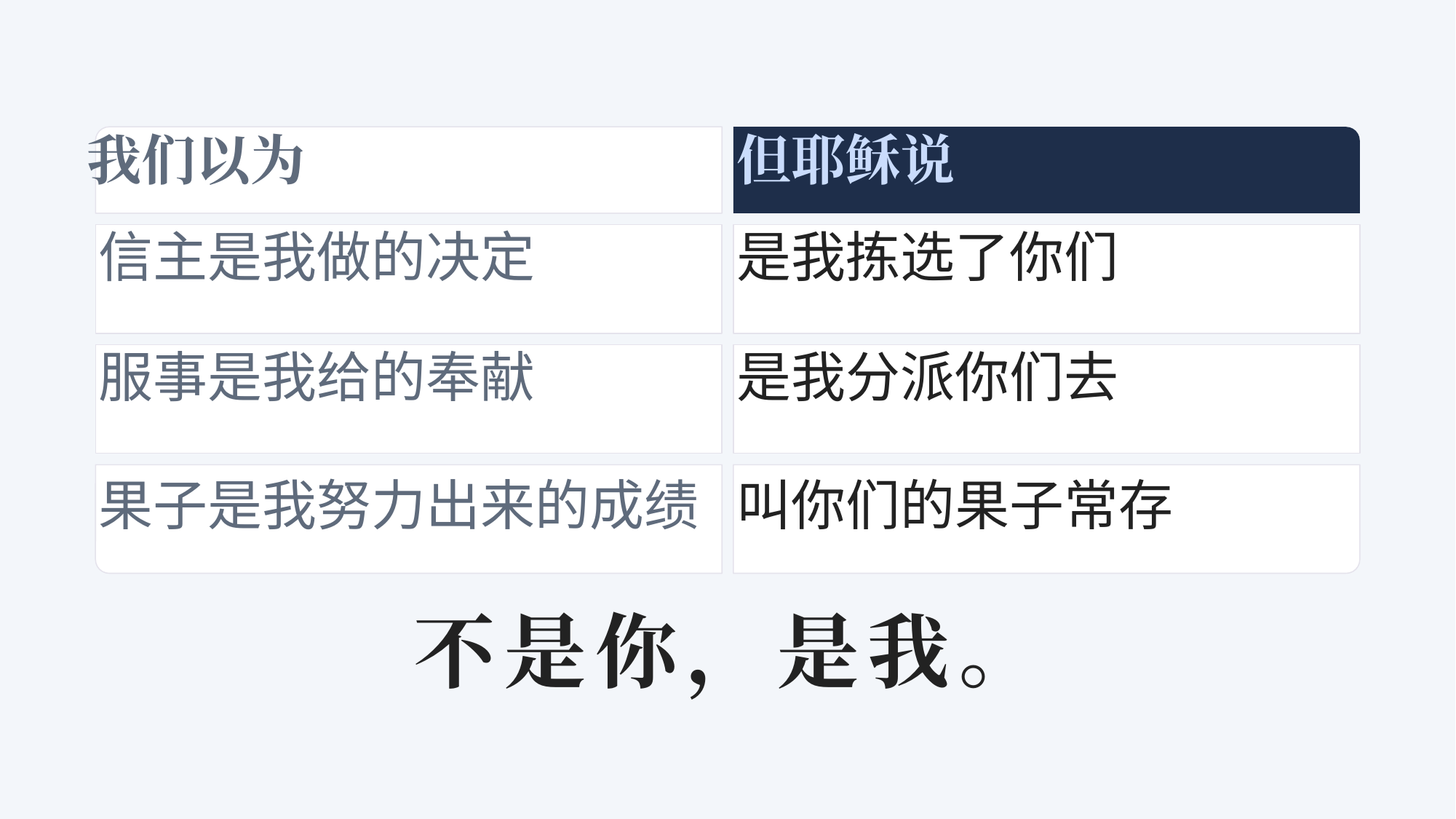

我们以为

但耶稣说

信主是我做的决定

是我拣选了你们

服事是我给的奉献
是我分派你们去

果子是我努力出来的成绩
叫你们的果子常存
不是你，是我。